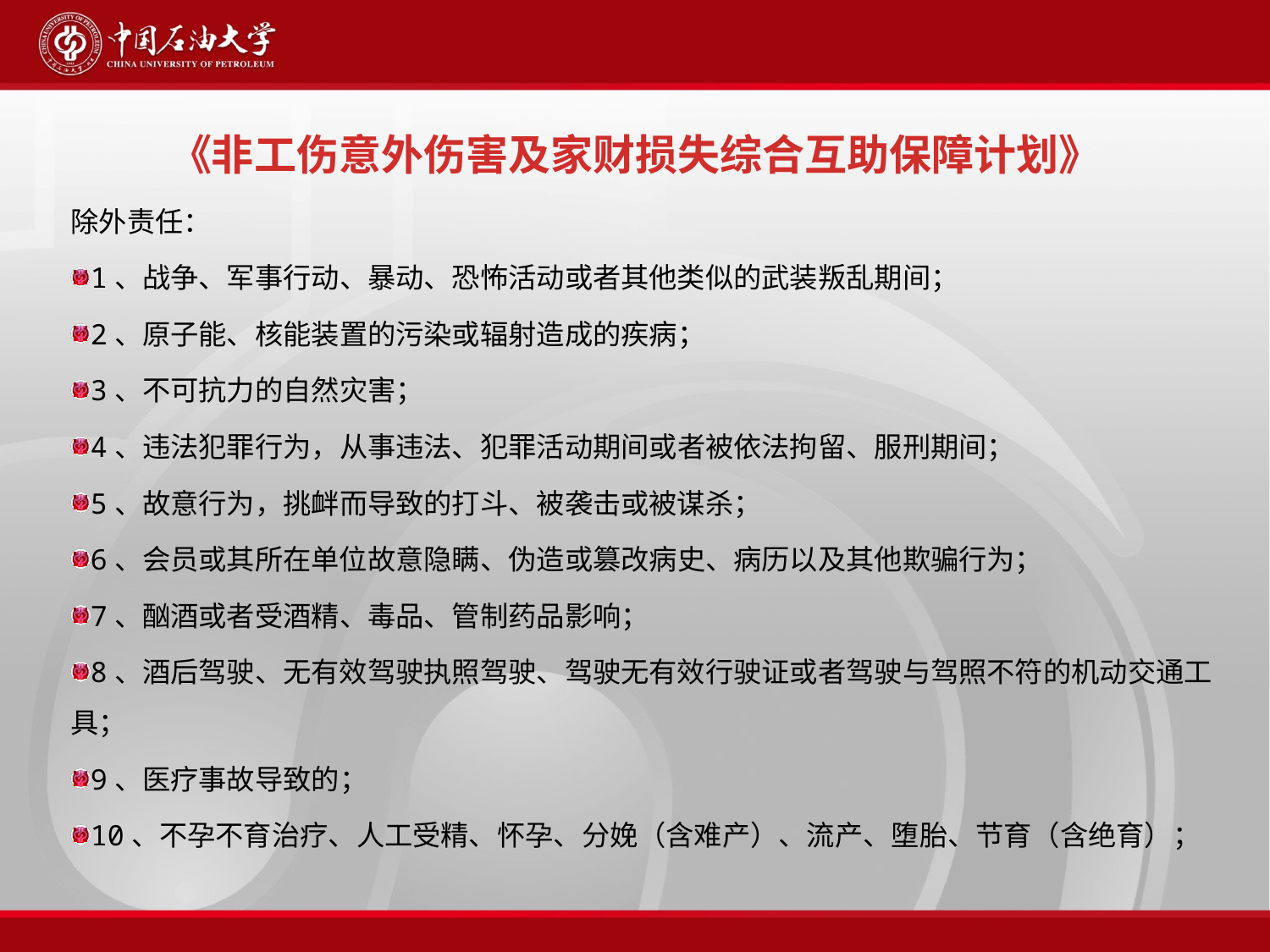

# 《非工伤意外伤害及家财损失综合互助保障计划》
除外责任：
1、战争、军事行动、暴动、恐怖活动或者其他类似的武装叛乱期间；
2、原子能、核能装置的污染或辐射造成的疾病；
3、不可抗力的自然灾害；
4、违法犯罪行为，从事违法、犯罪活动期间或者被依法拘留、服刑期间；
5、故意行为，挑衅而导致的打斗、被袭击或被谋杀；
6、会员或其所在单位故意隐瞒、伪造或篡改病史、病历以及其他欺骗行为；
7、酗酒或者受酒精、毒品、管制药品影响；
8、酒后驾驶、无有效驾驶执照驾驶、驾驶无有效行驶证或者驾驶与驾照不符的机动交通工具；
9、医疗事故导致的；
10、不孕不育治疗、人工受精、怀孕、分娩（含难产）、流产、堕胎、节育（含绝育）；